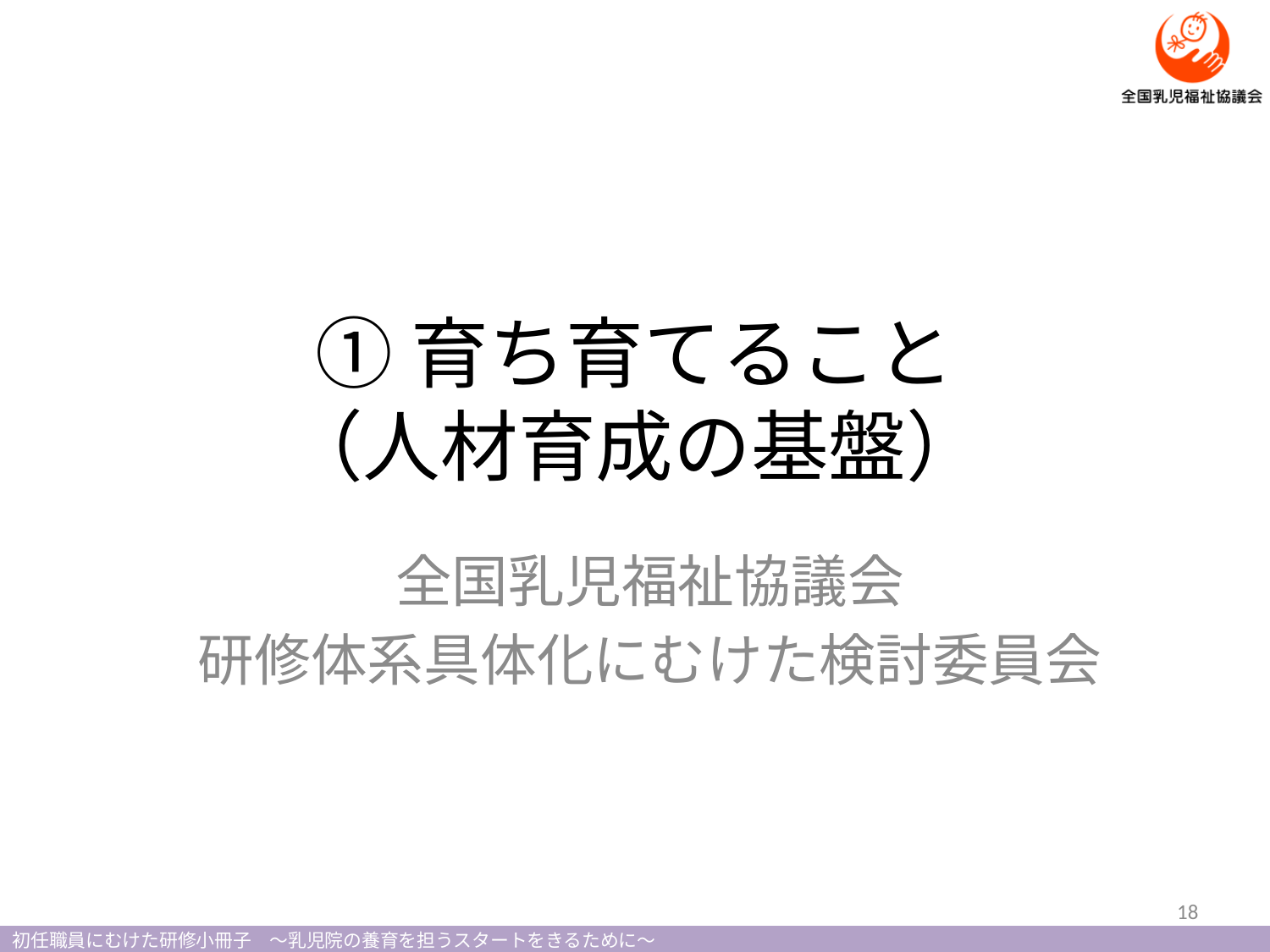

# ①育ち育てること （人材育成の基盤）
全国乳児福祉協議会
研修体系具体化にむけた検討委員会
18